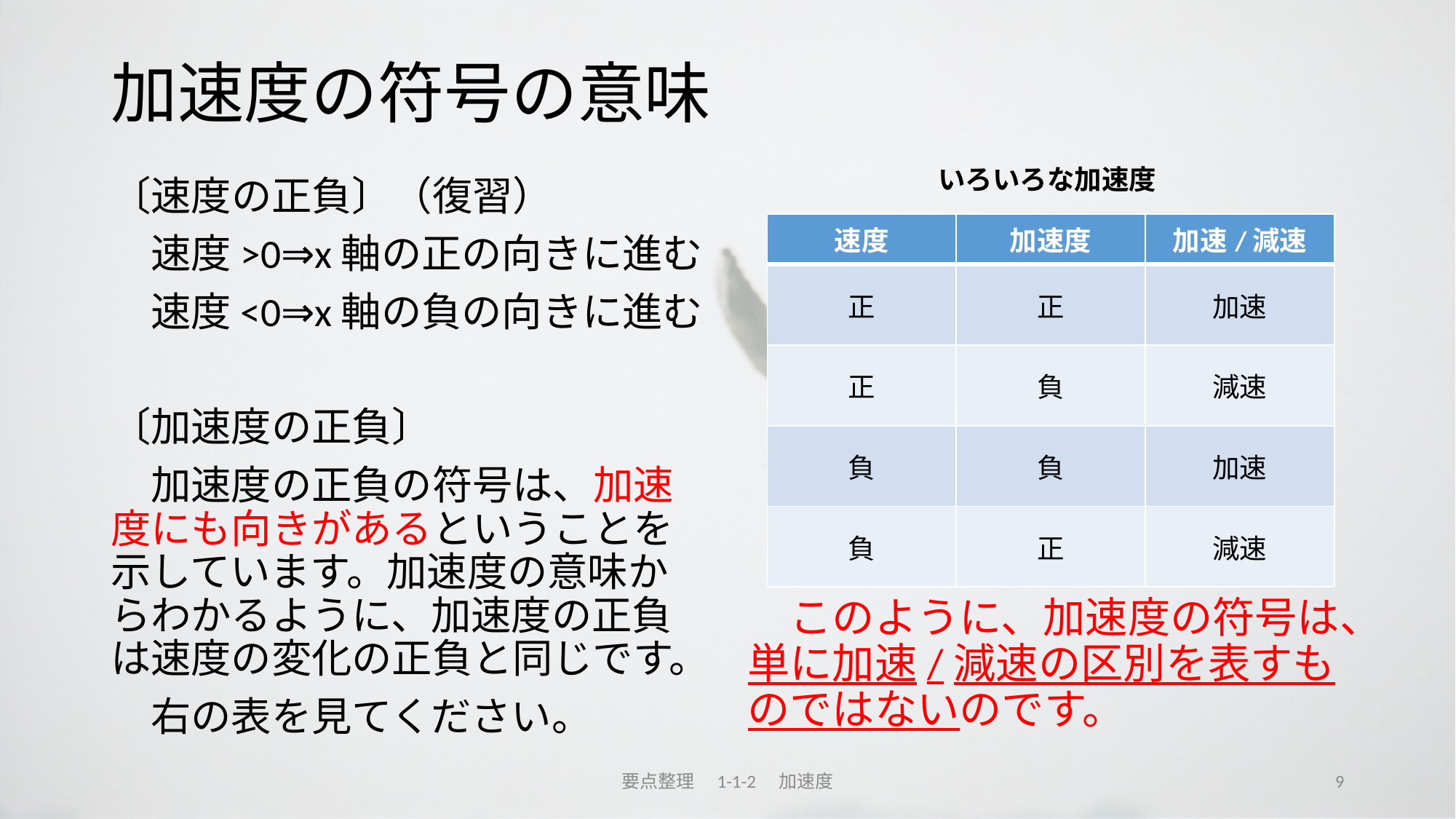

# 加速度の符号の意味
いろいろな加速度
〔速度の正負〕（復習）
　速度>0⇒x軸の正の向きに進む
　速度<0⇒x軸の負の向きに進む

〔加速度の正負〕
　加速度の正負の符号は、加速度にも向きがあるということを示しています。加速度の意味からわかるように、加速度の正負は速度の変化の正負と同じです。
　右の表を見てください。
| 速度 | 加速度 | 加速/減速 |
| --- | --- | --- |
| 正 | 正 | 加速 |
| 正 | 負 | 減速 |
| 負 | 負 | 加速 |
| 負 | 正 | 減速 |
　このように、加速度の符号は、単に加速/減速の区別を表すものではないのです。
要点整理　1-1-2　加速度
9